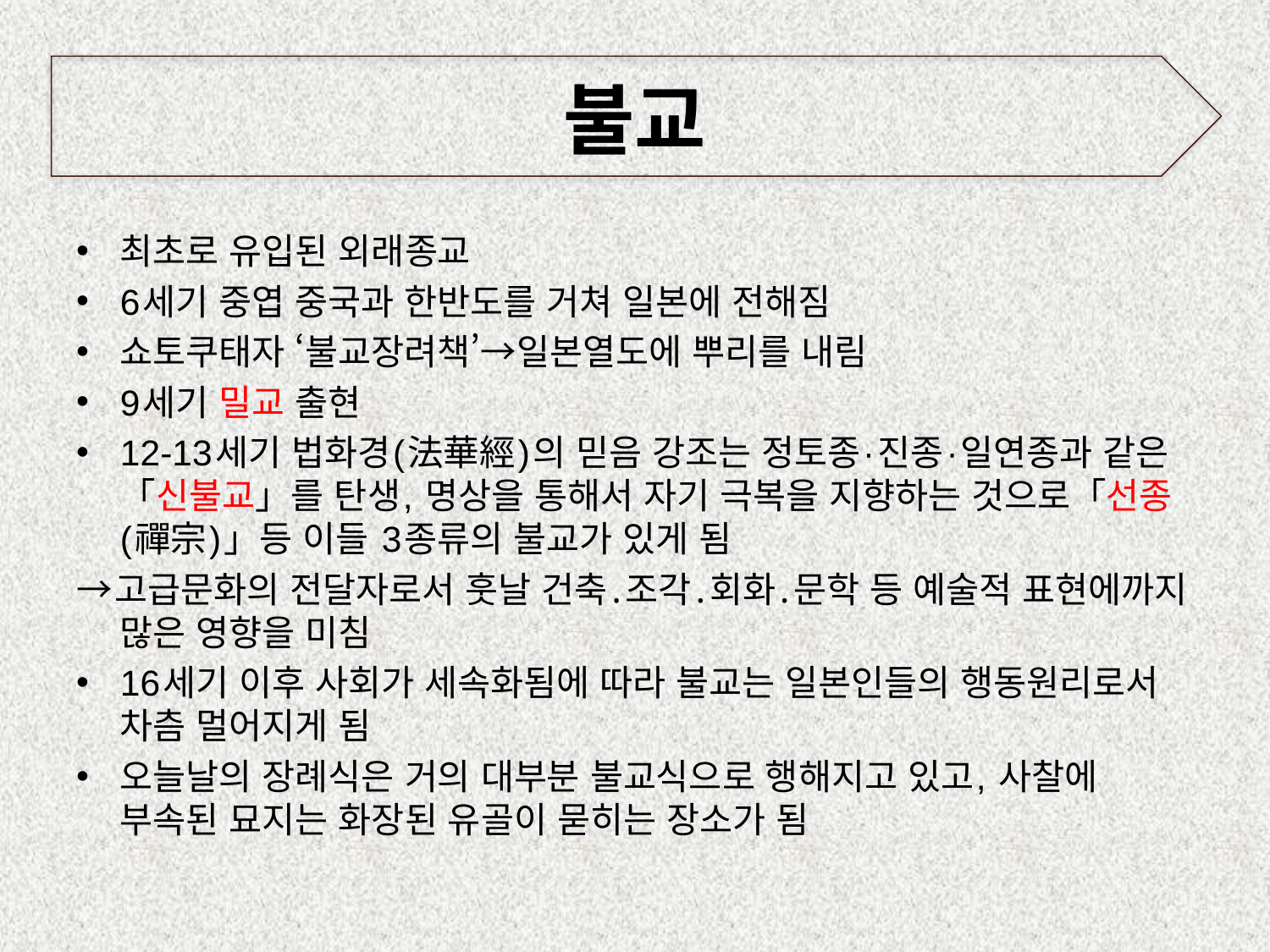

# 불교

최초로 유입된 외래종교
6세기 중엽 중국과 한반도를 거쳐 일본에 전해짐
쇼토쿠태자 ‘불교장려책’→일본열도에 뿌리를 내림
9세기 밀교 출현
12-13세기 법화경(法華經)의 믿음 강조는 정토종·진종·일연종과 같은「신불교」를 탄생, 명상을 통해서 자기 극복을 지향하는 것으로「선종(禪宗)」등 이들 3종류의 불교가 있게 됨
→고급문화의 전달자로서 훗날 건축․조각․회화․문학 등 예술적 표현에까지 많은 영향을 미침
16세기 이후 사회가 세속화됨에 따라 불교는 일본인들의 행동원리로서 차츰 멀어지게 됨
오늘날의 장례식은 거의 대부분 불교식으로 행해지고 있고, 사찰에 부속된 묘지는 화장된 유골이 묻히는 장소가 됨